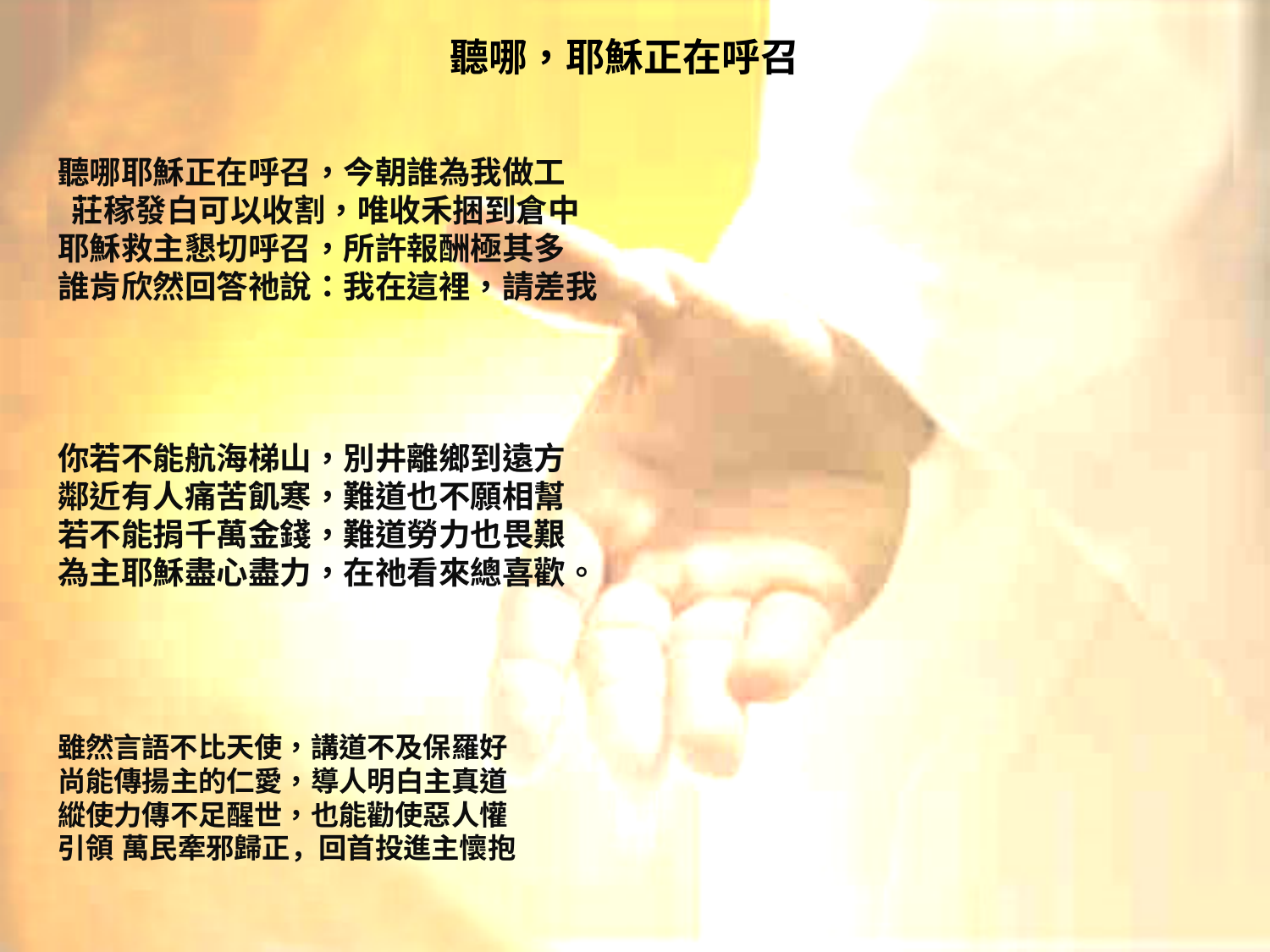

# 聽哪，耶穌正在呼召
聽哪耶穌正在呼召，今朝誰為我做工         莊稼發白可以收割，唯收禾捆到倉中
耶穌救主懇切呼召，所許報酬極其多       誰肯欣然回答祂說：我在這裡，請差我

你若不能航海梯山，別井離鄉到遠方   鄰近有人痛苦飢寒，難道也不願相幫
若不能捐千萬金錢，難道勞力也畏艱   為主耶穌盡心盡力，在祂看來總喜歡。

雖然言語不比天使，講道不及保羅好
尚能傳揚主的仁愛，導人明白主真道
縱使力傳不足醒世，也能勸使惡人懽
引領 萬民牽邪歸正，回首投進主懷抱